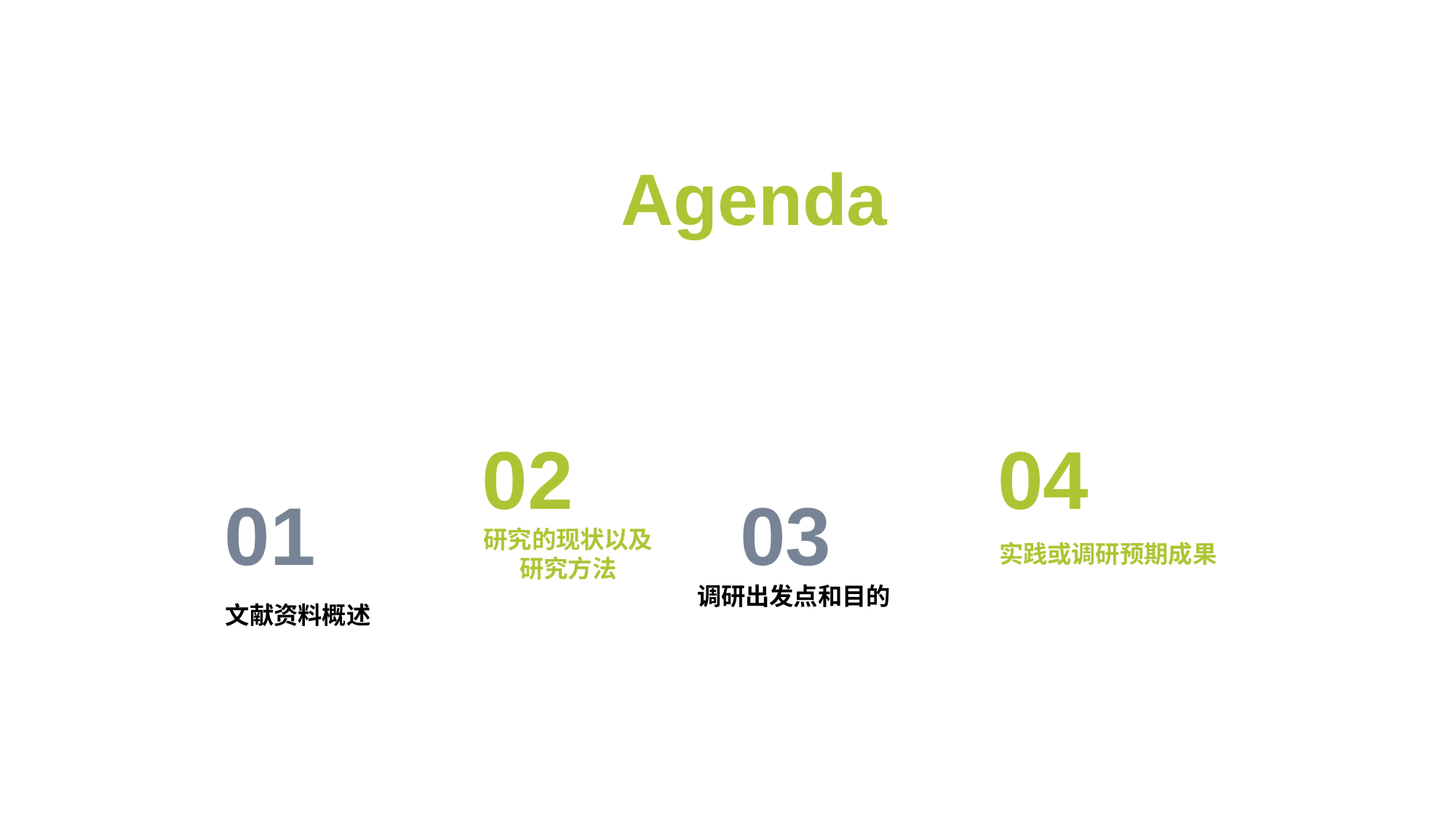

Agenda
02
研究的现状以及
研究方法
04
实践或调研预期成果
01
文献资料概述
03
调研出发点和目的